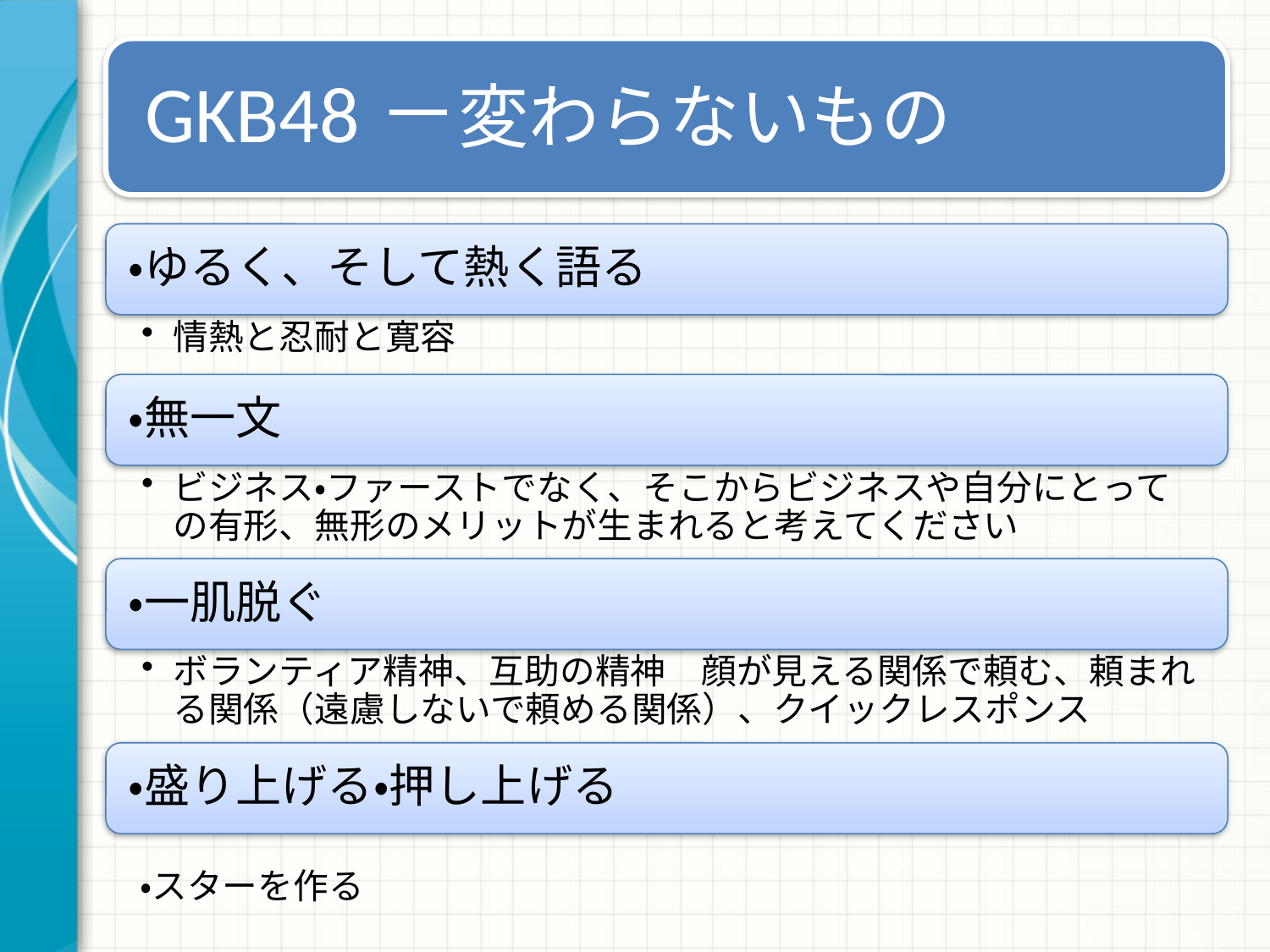

GKB48－変わらないもの
・ゆるく、そして熱く語る
情熱と忍耐と寛容
・無一文
ビジネス・ファーストでなく、そこからビジネスや自分にとっての有形、無形のメリットが生まれると考えてください
・一肌脱ぐ
ボランティア精神、互助の精神　顔が見える関係で頼む、頼まれる関係（遠慮しないで頼める関係）、クイックレスポンス
・盛り上げる・押し上げる

・スターを作る